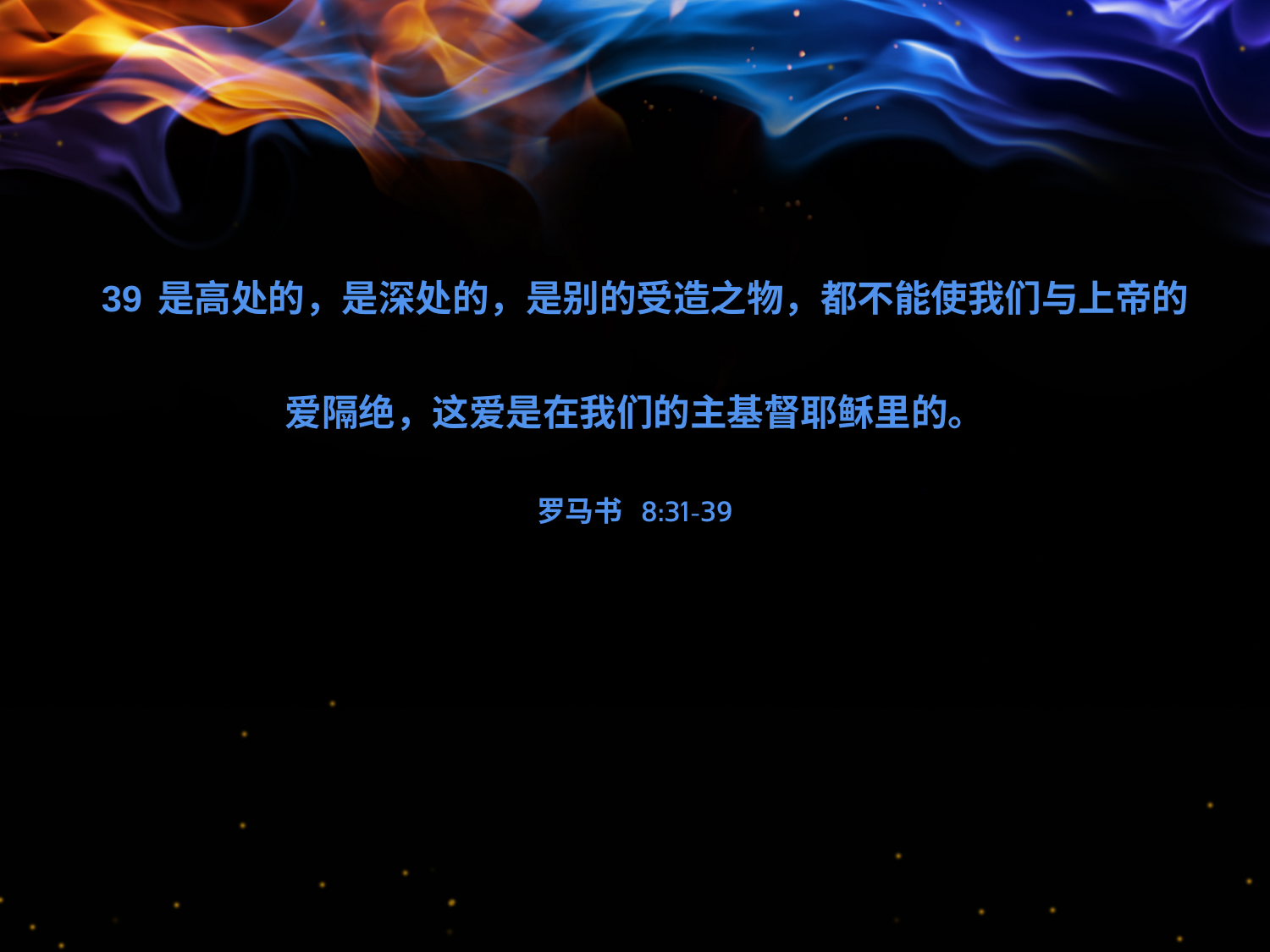

39是高处的，是深处的，是别的受造之物，都不能使我们与上帝的爱隔绝，这爱是在我们的主基督耶稣里的。
罗马书 8:31-39